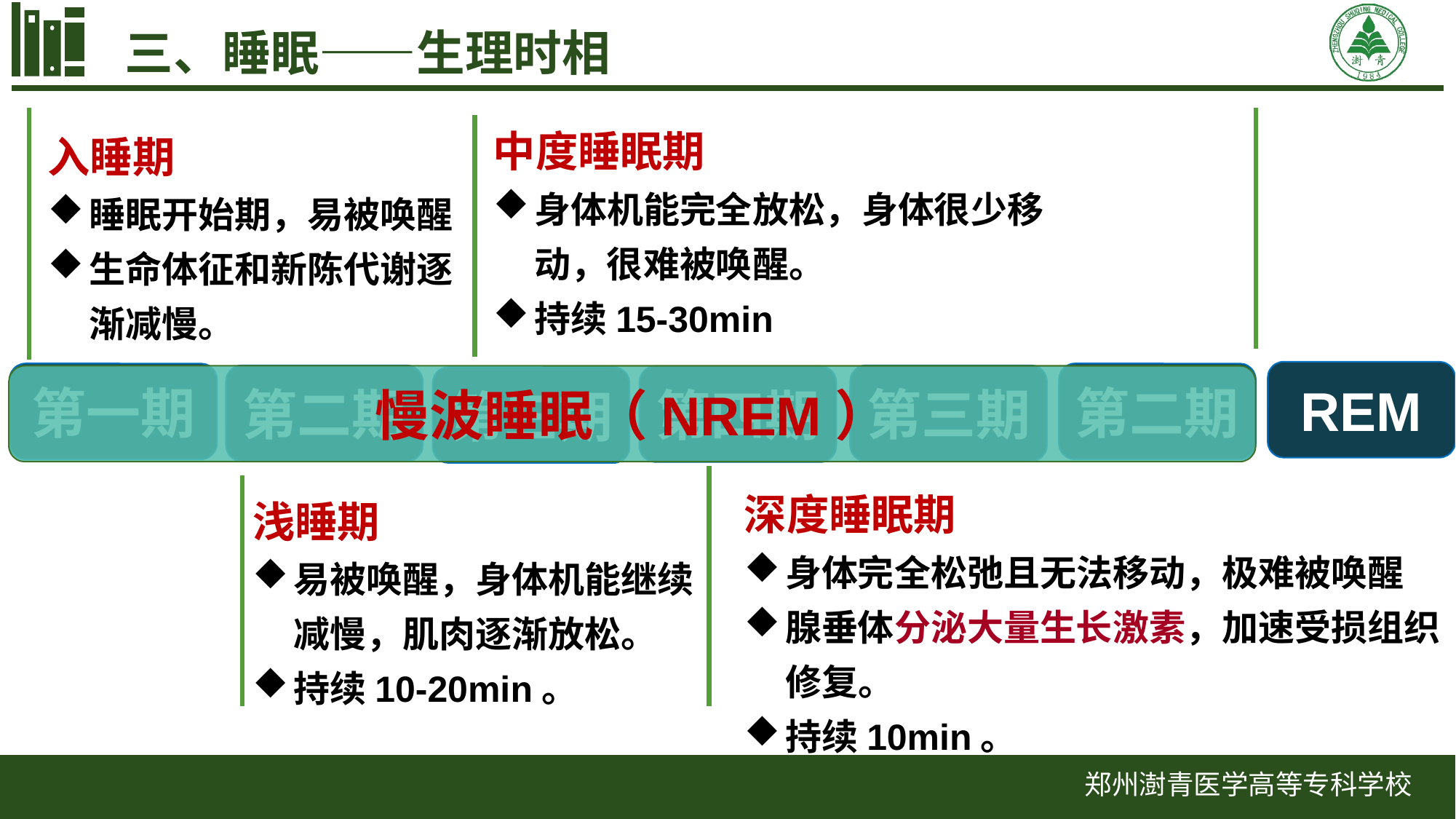

三、睡眠——生理时相
中度睡眠期
身体机能完全放松，身体很少移动，很难被唤醒。
持续15-30min
入睡期
睡眠开始期，易被唤醒
生命体征和新陈代谢逐渐减慢。
REM
第一期
第二期
第三期
第二期
慢波睡眠（NREM）
第四期
第三期
深度睡眠期
身体完全松弛且无法移动，极难被唤醒
腺垂体分泌大量生长激素，加速受损组织修复。
持续10min。
浅睡期
易被唤醒，身体机能继续减慢，肌肉逐渐放松。
持续10-20min。
郑州澍青医学高等专科学校